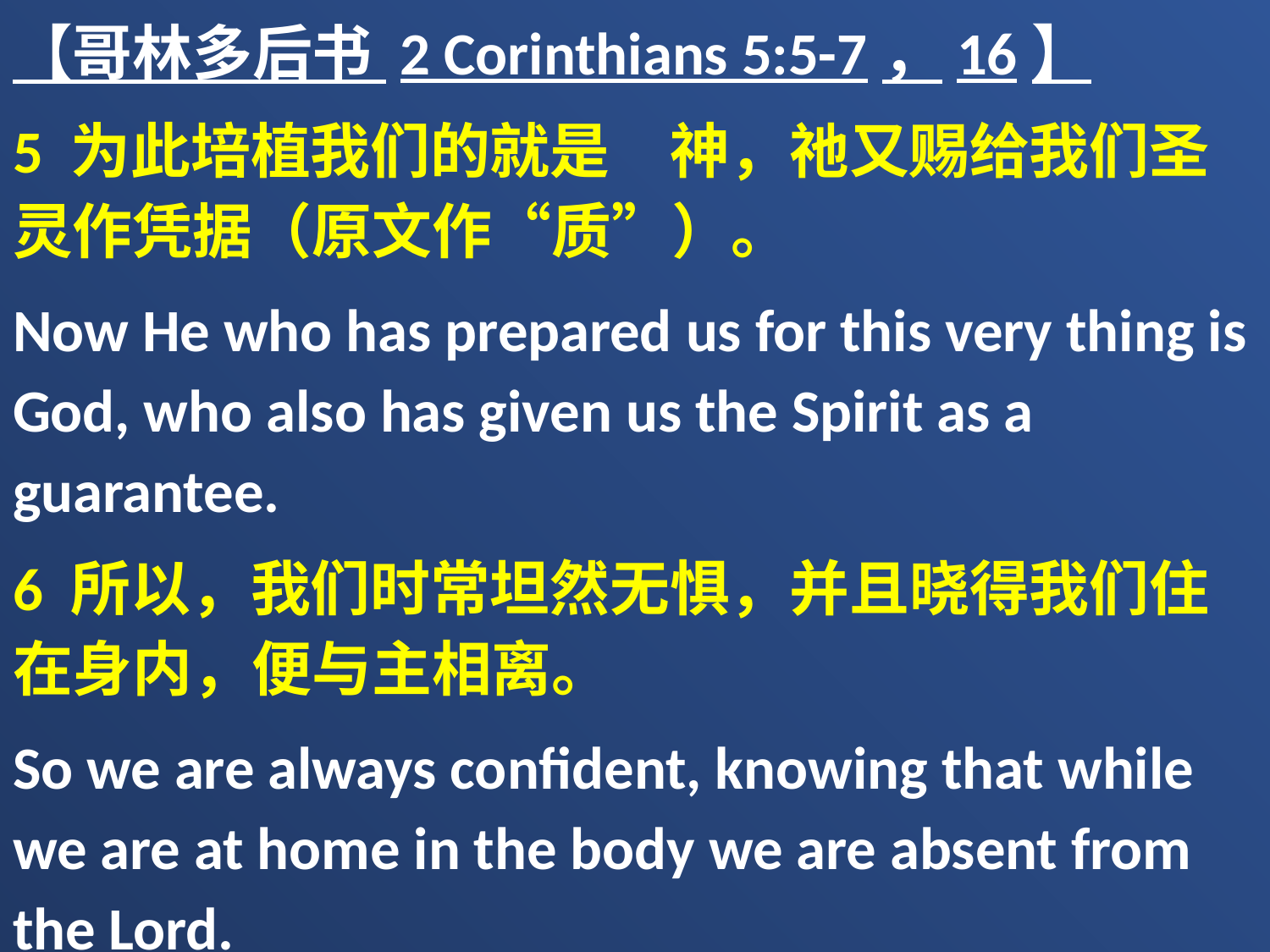

【哥林多后书 2 Corinthians 5:5-7，16】
5 为此培植我们的就是　神，祂又赐给我们圣灵作凭据（原文作“质”）。
Now He who has prepared us for this very thing is God, who also has given us the Spirit as a guarantee.
6 所以，我们时常坦然无惧，并且晓得我们住在身内，便与主相离。
So we are always confident, knowing that while we are at home in the body we are absent from the Lord.